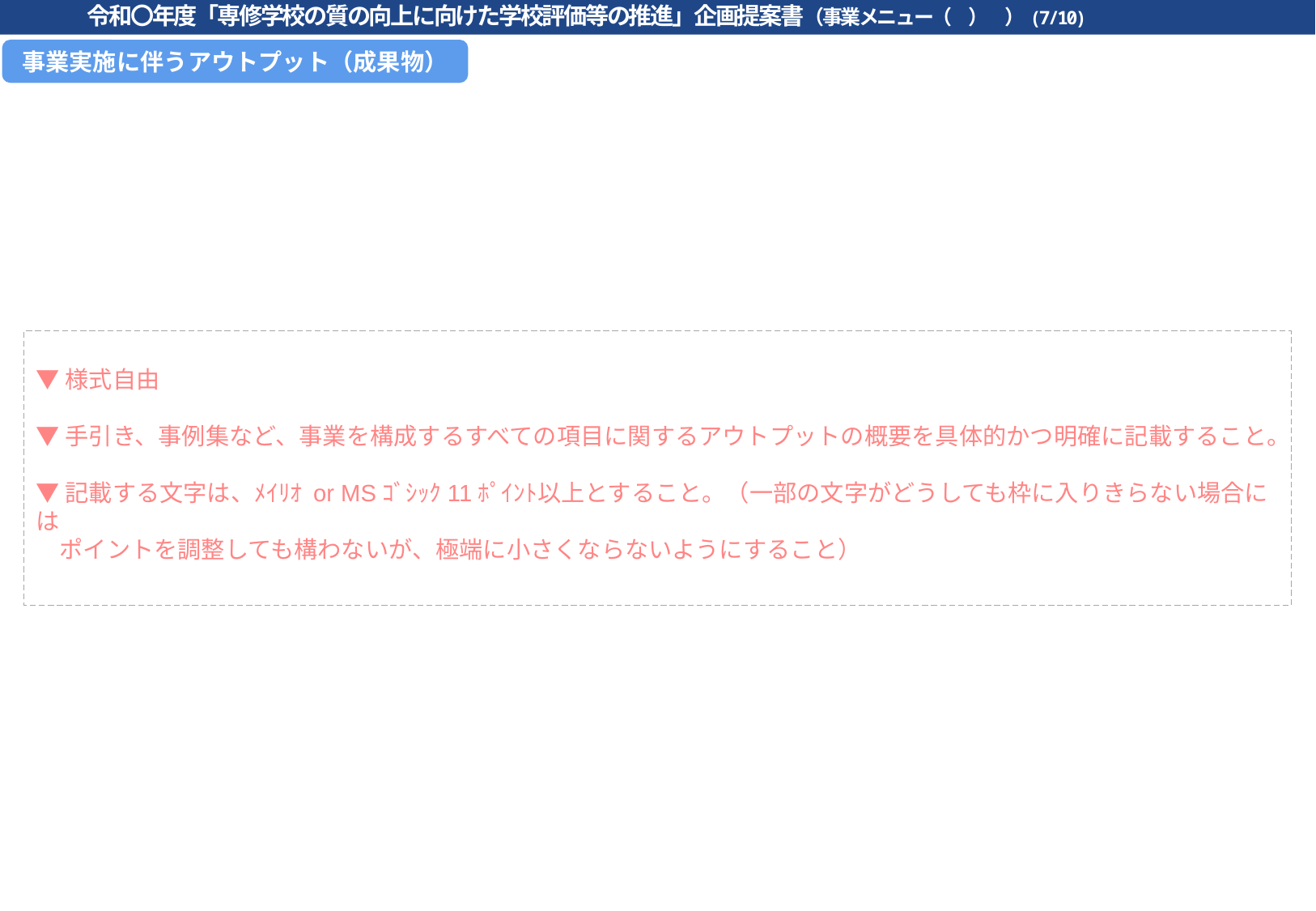

令和〇年度「専修学校の質の向上に向けた学校評価等の推進」企画提案書（事業メニュー（　）　）(7/10)
事業実施に伴うアウトプット（成果物）

▼様式自由

▼手引き、事例集など、事業を構成するすべての項目に関するアウトプットの概要を具体的かつ明確に記載すること。

▼記載する文字は、ﾒｲﾘｵ or MSｺﾞｼｯｸ11ﾎﾟｲﾝﾄ以上とすること。（一部の文字がどうしても枠に入りきらない場合には
　ポイントを調整しても構わないが、極端に小さくならないようにすること）